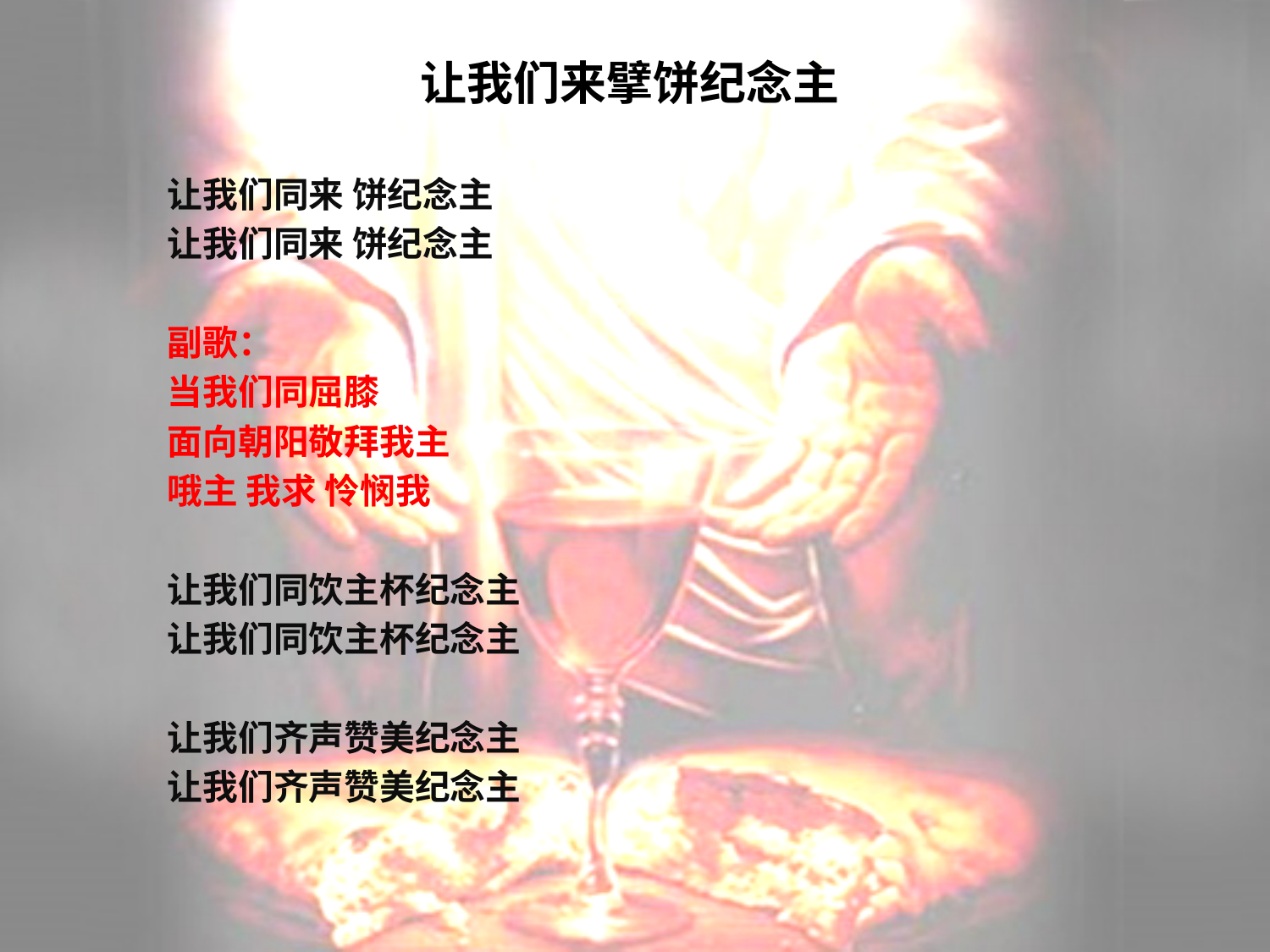

# 让我们来擘饼纪念主
让我们同来 饼纪念主
让我们同来 饼纪念主

副歌：
当我们同屈膝
面向朝阳敬拜我主
哦主 我求 怜悯我

让我们同饮主杯纪念主
让我们同饮主杯纪念主

让我们齐声赞美纪念主
让我们齐声赞美纪念主